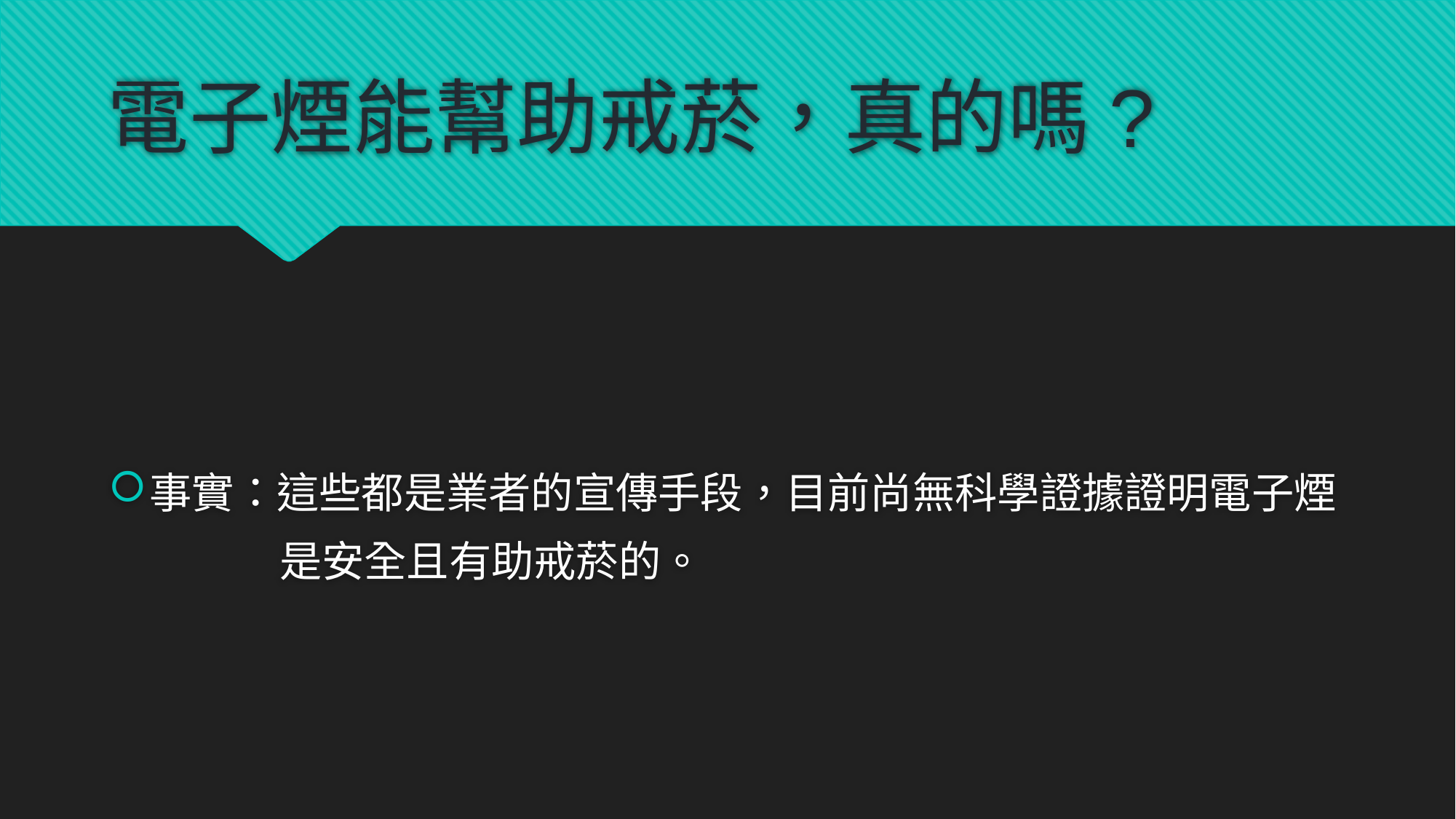

# 電子煙能幫助戒菸，真的嗎?
事實：這些都是業者的宣傳手段，目前尚無科學證據證明電子煙
                 是安全且有助戒菸的。